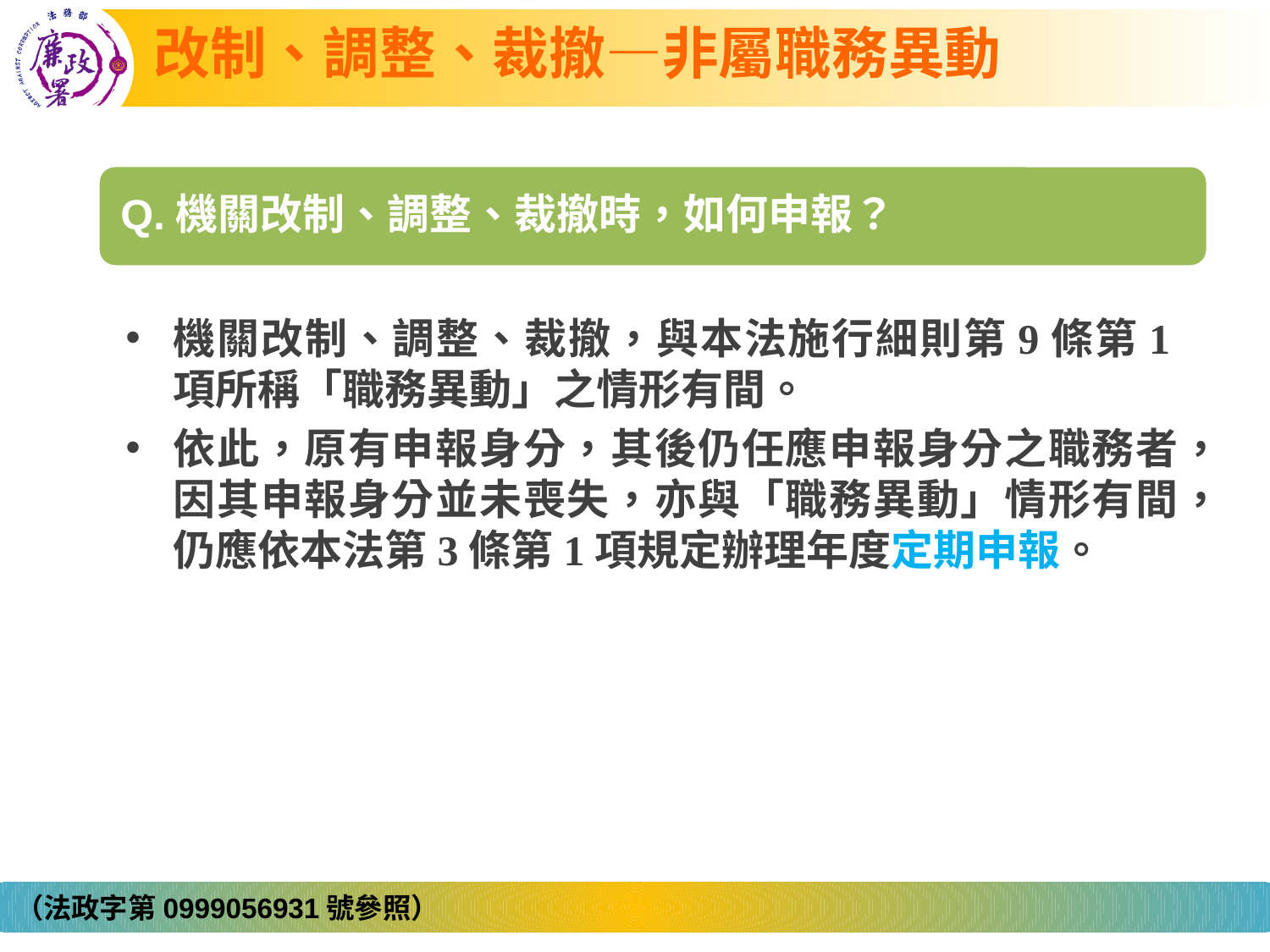

# 改制、調整、裁撤—非屬職務異動
Q.機關改制、調整、裁撤時，如何申報？
機關改制、調整、裁撤，與本法施行細則第9條第1項所稱「職務異動」之情形有間。
依此，原有申報身分，其後仍任應申報身分之職務者，因其申報身分並未喪失，亦與「職務異動」情形有間，仍應依本法第3條第1項規定辦理年度定期申報。
（法政字第0999056931號參照）